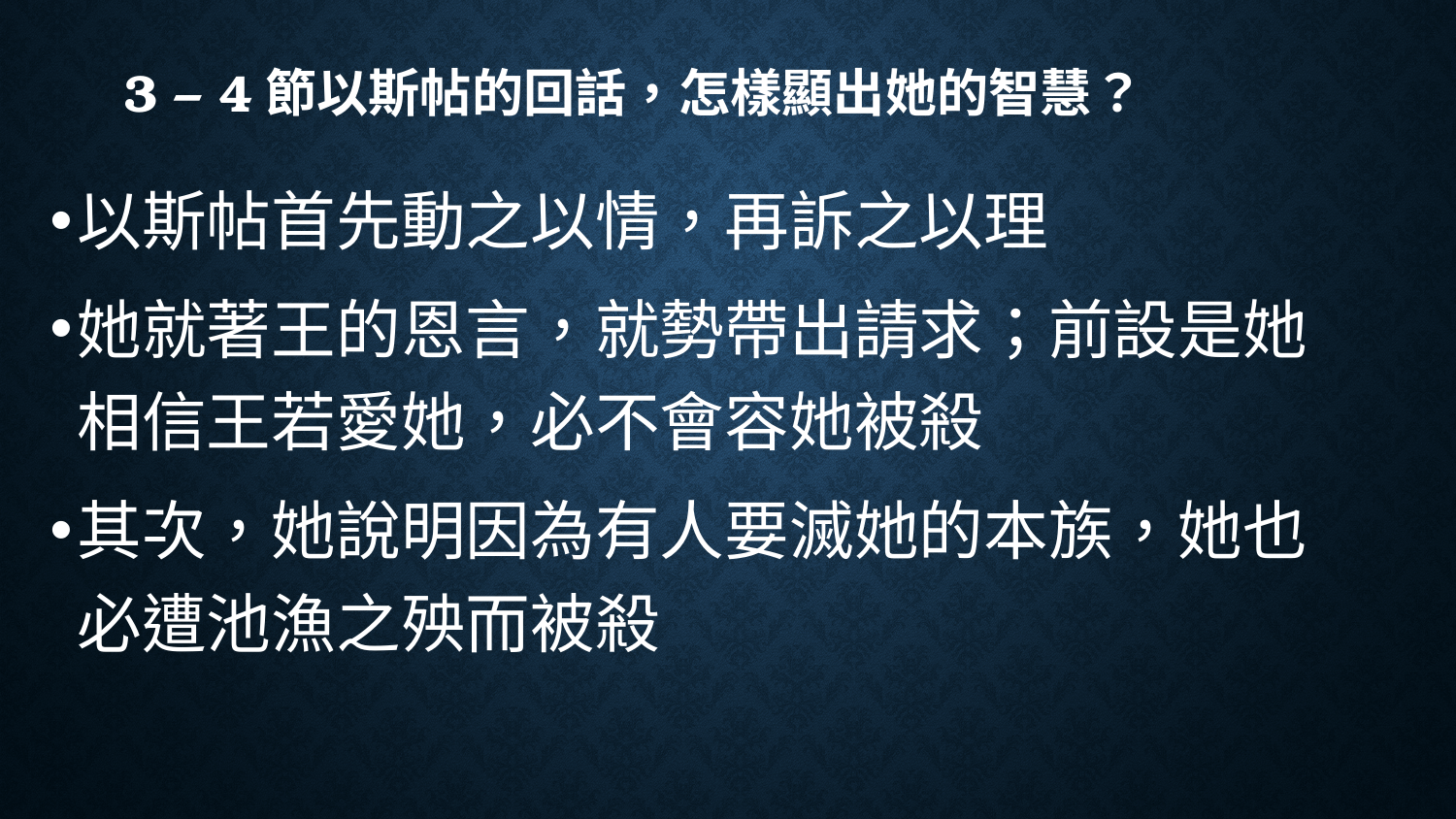

# 3 – 4節以斯帖的回話，怎樣顯出她的智慧？
以斯帖首先動之以情，再訴之以理
她就著王的恩言，就勢帶出請求；前設是她相信王若愛她，必不會容她被殺
其次，她說明因為有人要滅她的本族，她也必遭池漁之殃而被殺